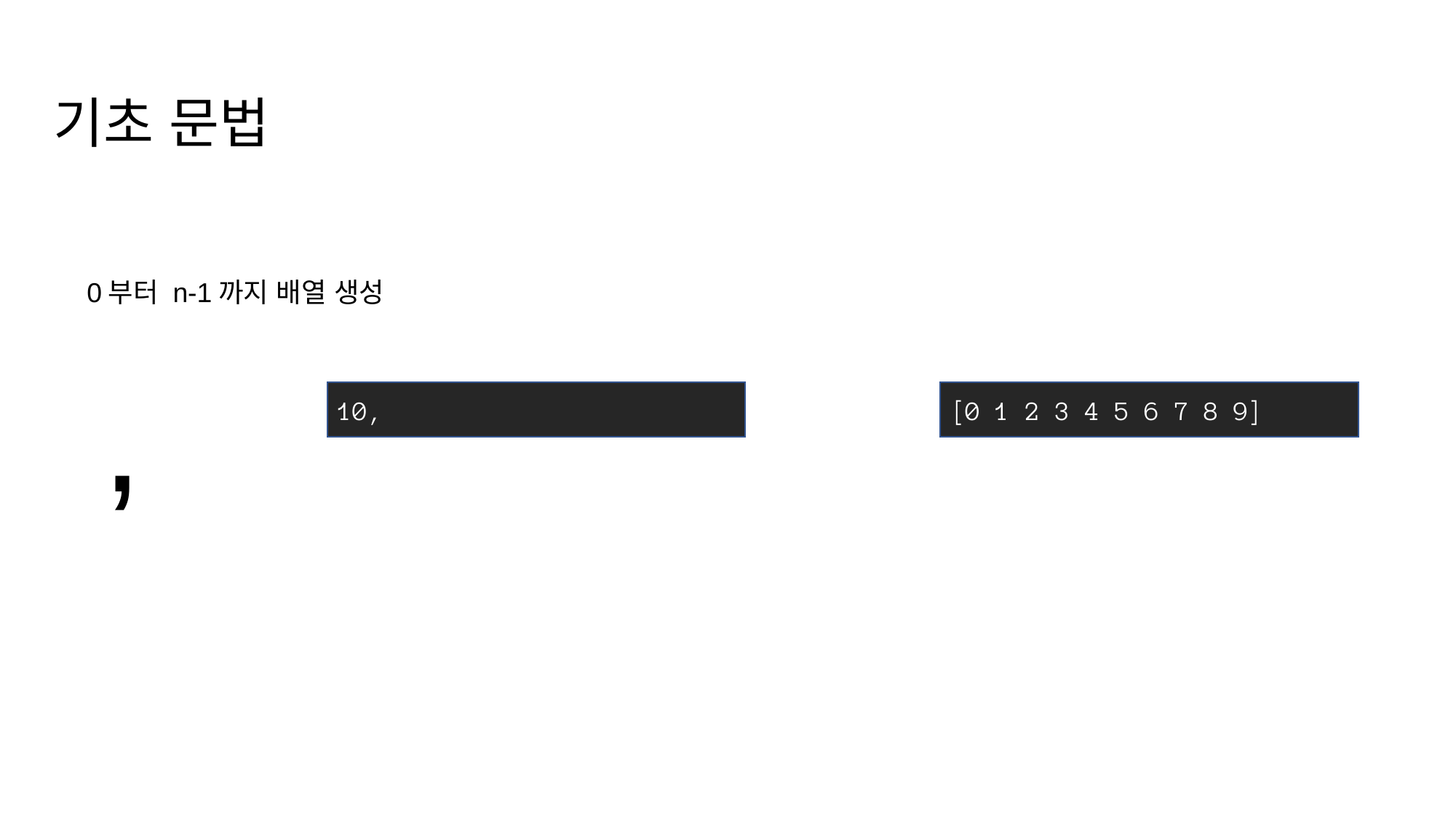

기초 문법
,
0부터 n-1까지 배열 생성
10,
[0 1 2 3 4 5 6 7 8 9]